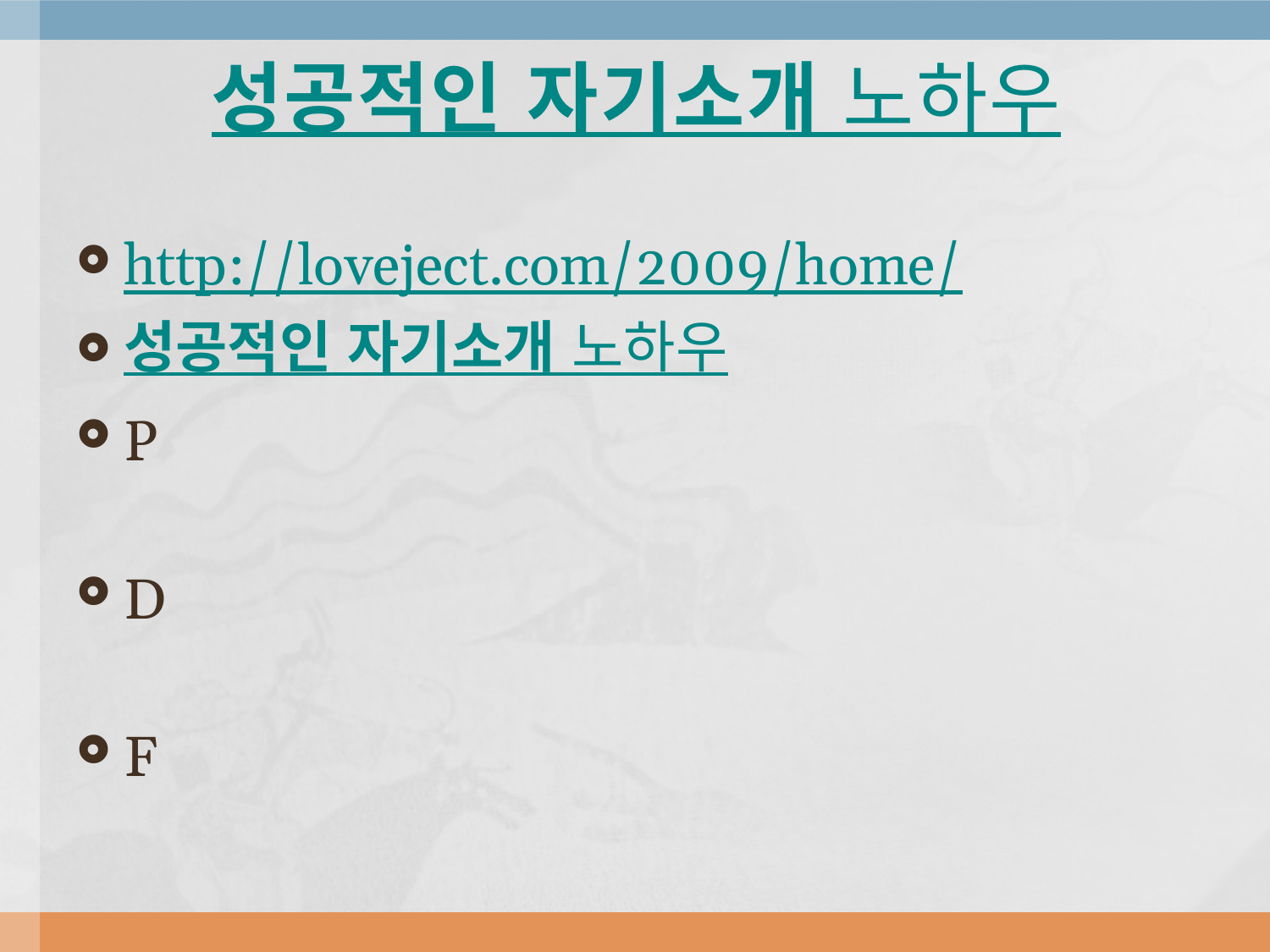

# 성공적인 자기소개 노하우
http://loveject.com/2009/home/
성공적인 자기소개 노하우
P

D

F